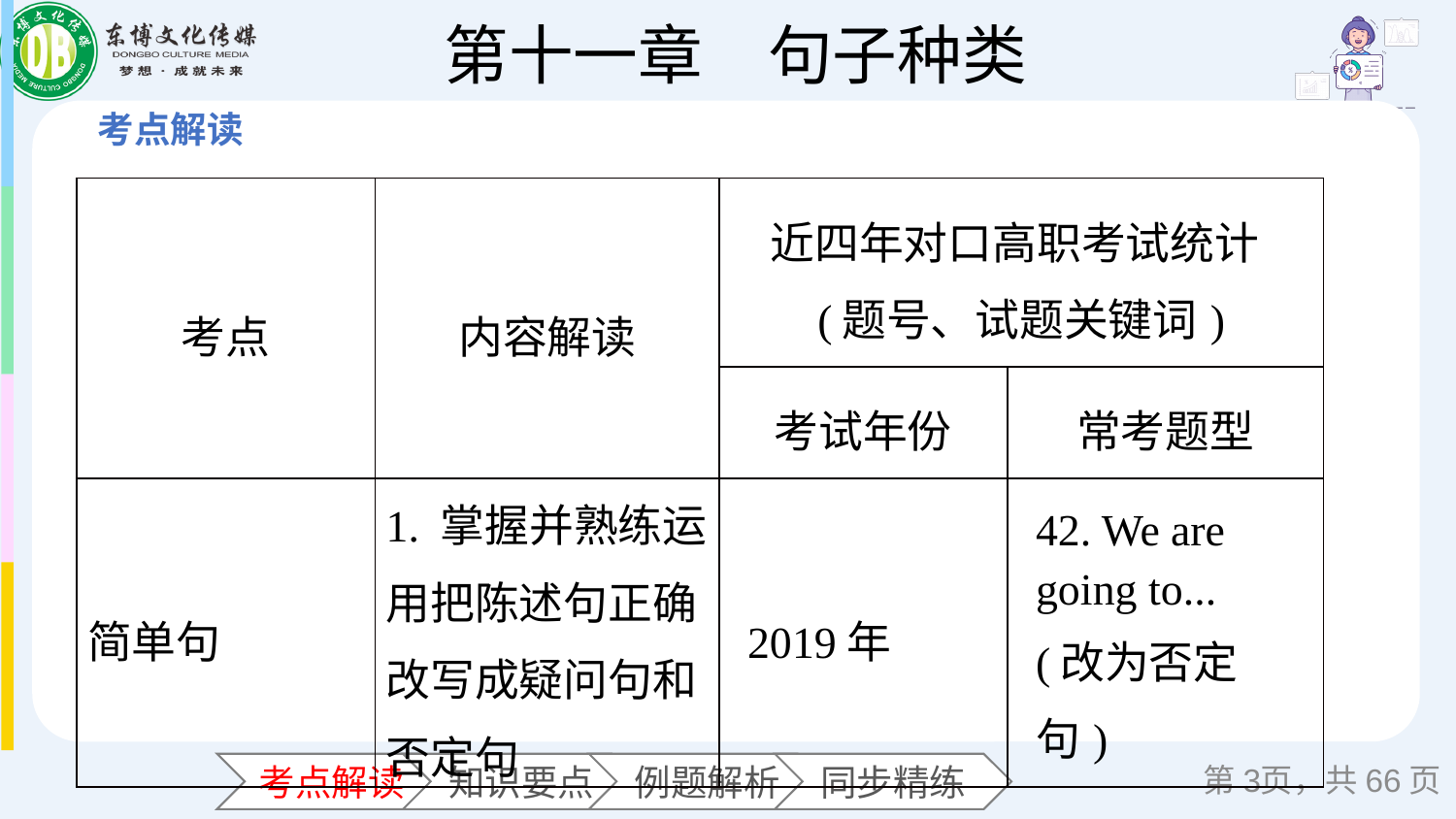

| 考点 | 内容解读 | 近四年对口高职考试统计(题号、试题关键词) |  |
| --- | --- | --- | --- |
|  |  | 考试年份 | 常考题型 |
| 简单句 | 1. 掌握并熟练运用把陈述句正确改写成疑问句和否定句 | 2019年 | 42. We are going to... (改为否定句) |
第3页，共66页